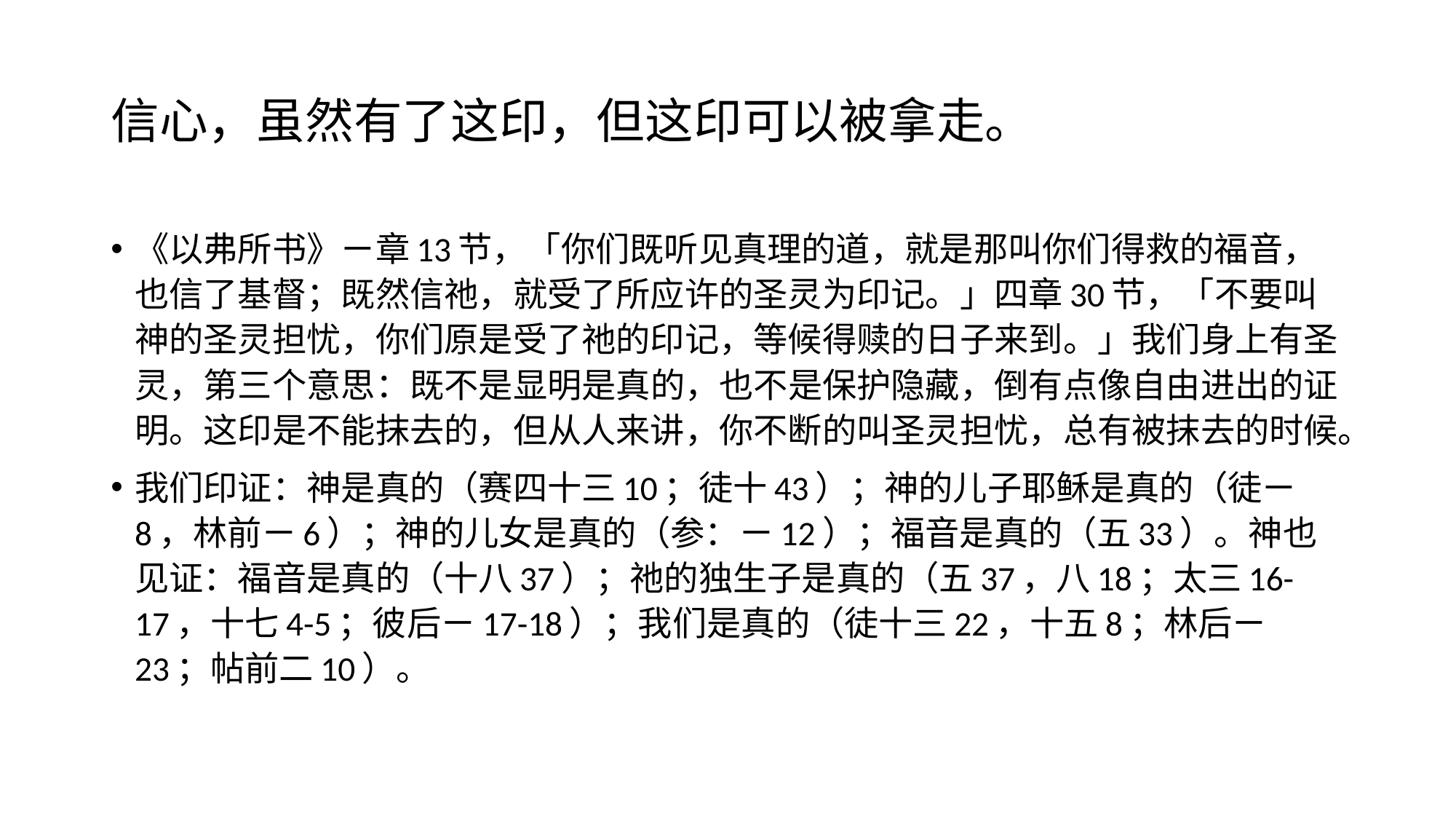

# 信心，虽然有了这印，但这印可以被拿走。
《以弗所书》ㄧ章13节，「你们既听见真理的道，就是那叫你们得救的福音，也信了基督；既然信祂，就受了所应许的圣灵为印记。」四章30节，「不要叫神的圣灵担忧，你们原是受了祂的印记，等候得赎的日子来到。」我们身上有圣灵，第三个意思：既不是显明是真的，也不是保护隐藏，倒有点像自由进出的证明。这印是不能抹去的，但从人来讲，你不断的叫圣灵担忧，总有被抹去的时候。
我们印证：神是真的（赛四十三10；徒十43）；神的儿子耶稣是真的（徒ㄧ8，林前ㄧ6）；神的儿女是真的（参：ㄧ12）；福音是真的（五33）。神也见证：福音是真的（十八37）；祂的独生子是真的（五37，八18；太三16-17，十七4-5；彼后ㄧ17-18）；我们是真的（徒十三22，十五8；林后ㄧ23；帖前二10）。